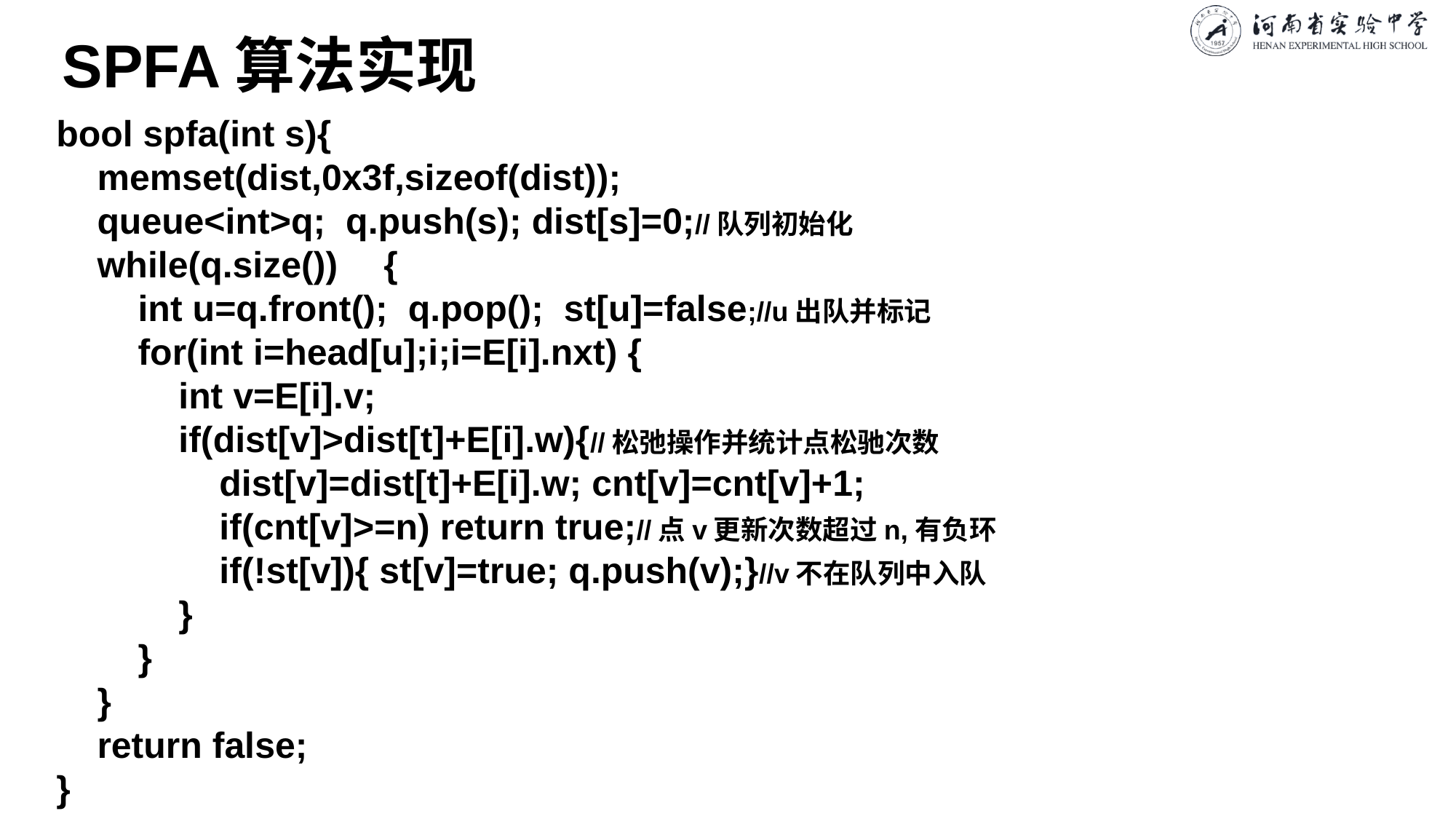

# SPFA算法实现
bool spfa(int s){
    memset(dist,0x3f,sizeof(dist));
    queue<int>q;  q.push(s); dist[s]=0;//队列初始化
    while(q.size())	{
        int u=q.front();  q.pop();  st[u]=false;//u出队并标记
        for(int i=head[u];i;i=E[i].nxt) {
            int v=E[i].v;
            if(dist[v]>dist[t]+E[i].w){//松弛操作并统计点松驰次数
                dist[v]=dist[t]+E[i].w; cnt[v]=cnt[v]+1;
                if(cnt[v]>=n) return true;//点v更新次数超过n,有负环
                if(!st[v]){ st[v]=true; q.push(v);}//v不在队列中入队
            }
        }
    }
    return false;
}